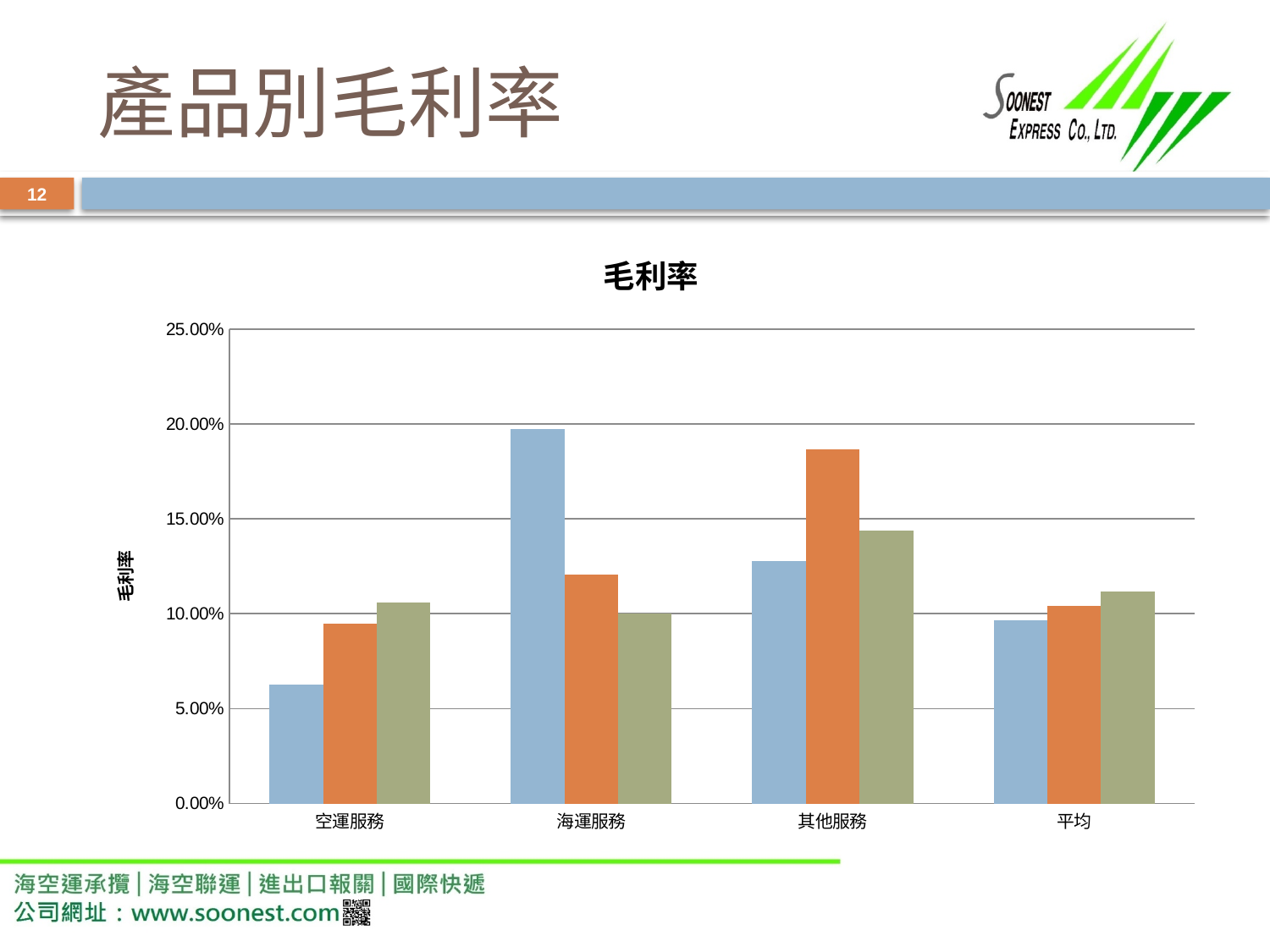

# 產品別毛利率
12

### Chart: 毛利率

| Category | 2018Q1 | 2018Q4 | 2019Q1 |
|---|---|---|---|
| 空運服務 | 0.06276410166822374 | 0.09490883730198267 | 0.10587951852761664 |
| 海運服務 | 0.19738141470180307 | 0.12080768149713032 | 0.1001628417400803 |
| 其他服務 | 0.12764111687815205 | 0.18666772442399446 | 0.14393885531461073 |
| 平均 | 0.09650501193010023 | 0.10389808769384595 | 0.11173567207608581 |